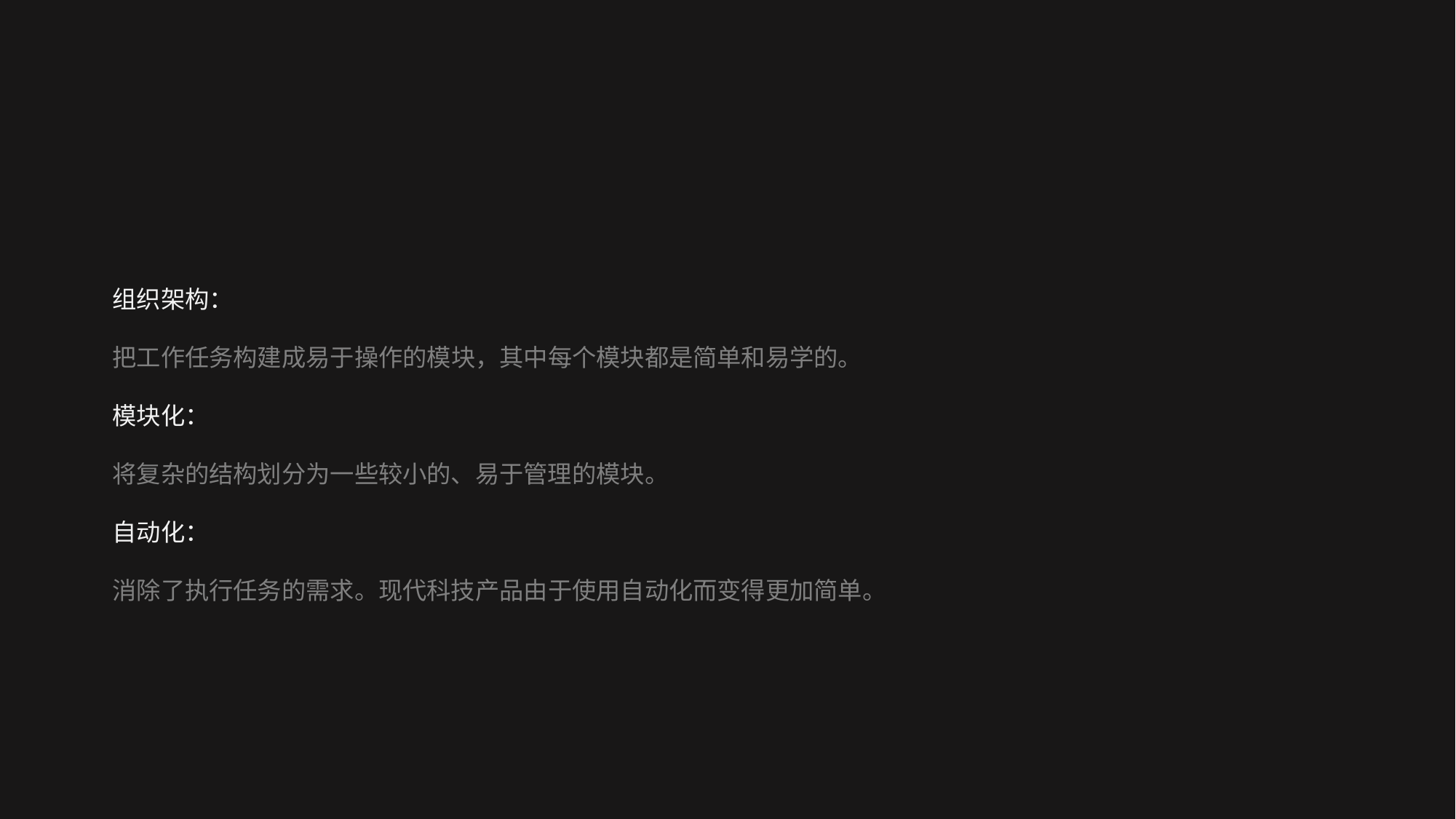

组织架构：
把工作任务构建成易于操作的模块，其中每个模块都是简单和易学的。
模块化：
将复杂的结构划分为一些较小的、易于管理的模块。
自动化：
消除了执行任务的需求。现代科技产品由于使用自动化而变得更加简单。